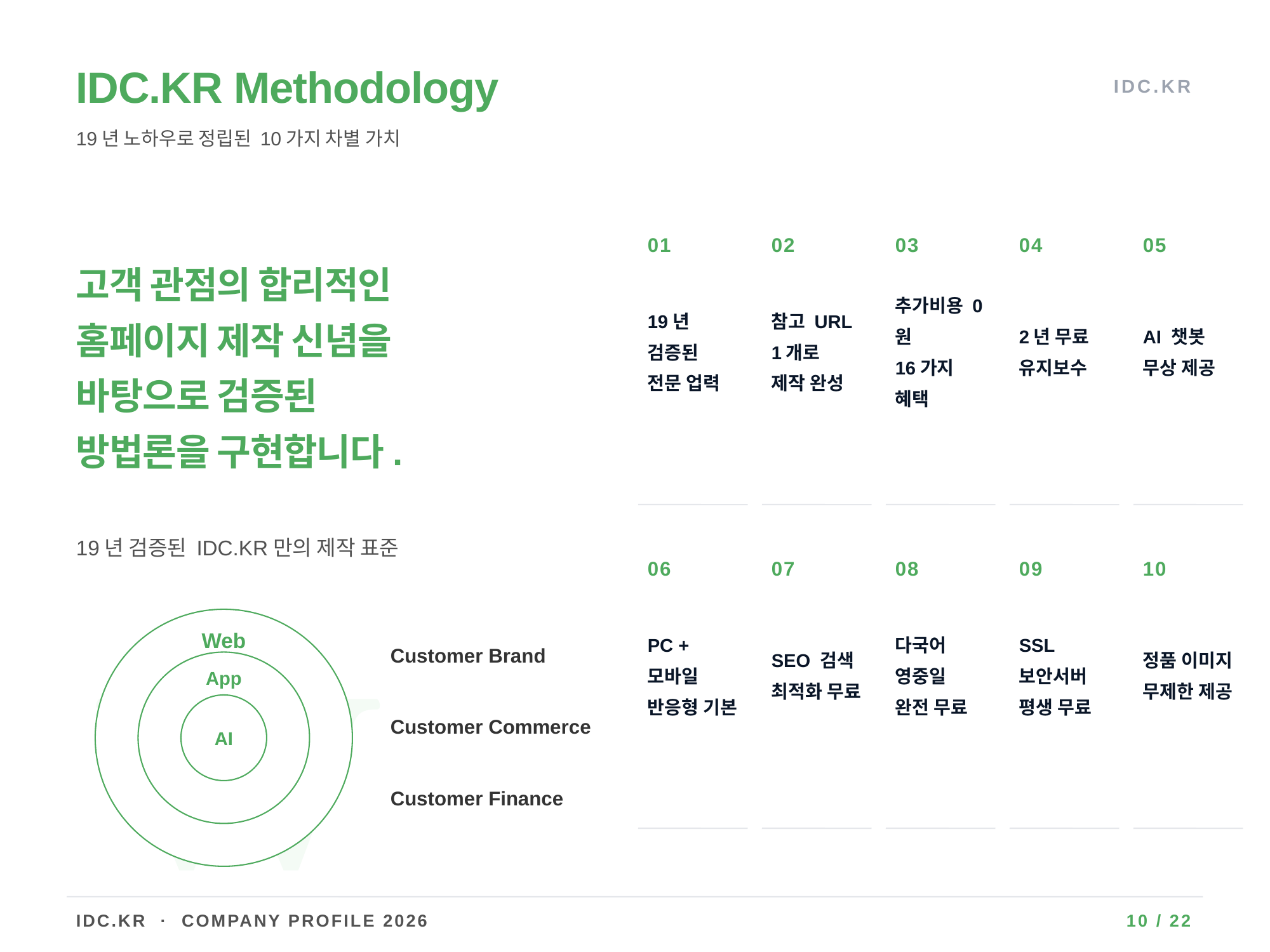

IDC.KR Methodology
IDC.KR
19년 노하우로 정립된 10가지 차별 가치
고객 관점의 합리적인
홈페이지 제작 신념을
바탕으로 검증된
방법론을 구현합니다.
01
02
03
04
05
19년 검증된
전문 업력
참고 URL 1개로
제작 완성
추가비용 0원
16가지 혜택
2년 무료
유지보수
AI 챗봇
무상 제공

19년 검증된 IDC.KR만의 제작 표준
06
07
08
09
10
W
PC + 모바일
반응형 기본
SEO 검색
최적화 무료
다국어 영중일
완전 무료
SSL 보안서버
평생 무료
정품 이미지
무제한 제공

Web
Customer Brand

App

AI
Customer Commerce
Customer Finance

IDC.KR  ·  COMPANY PROFILE 2026
10 / 22